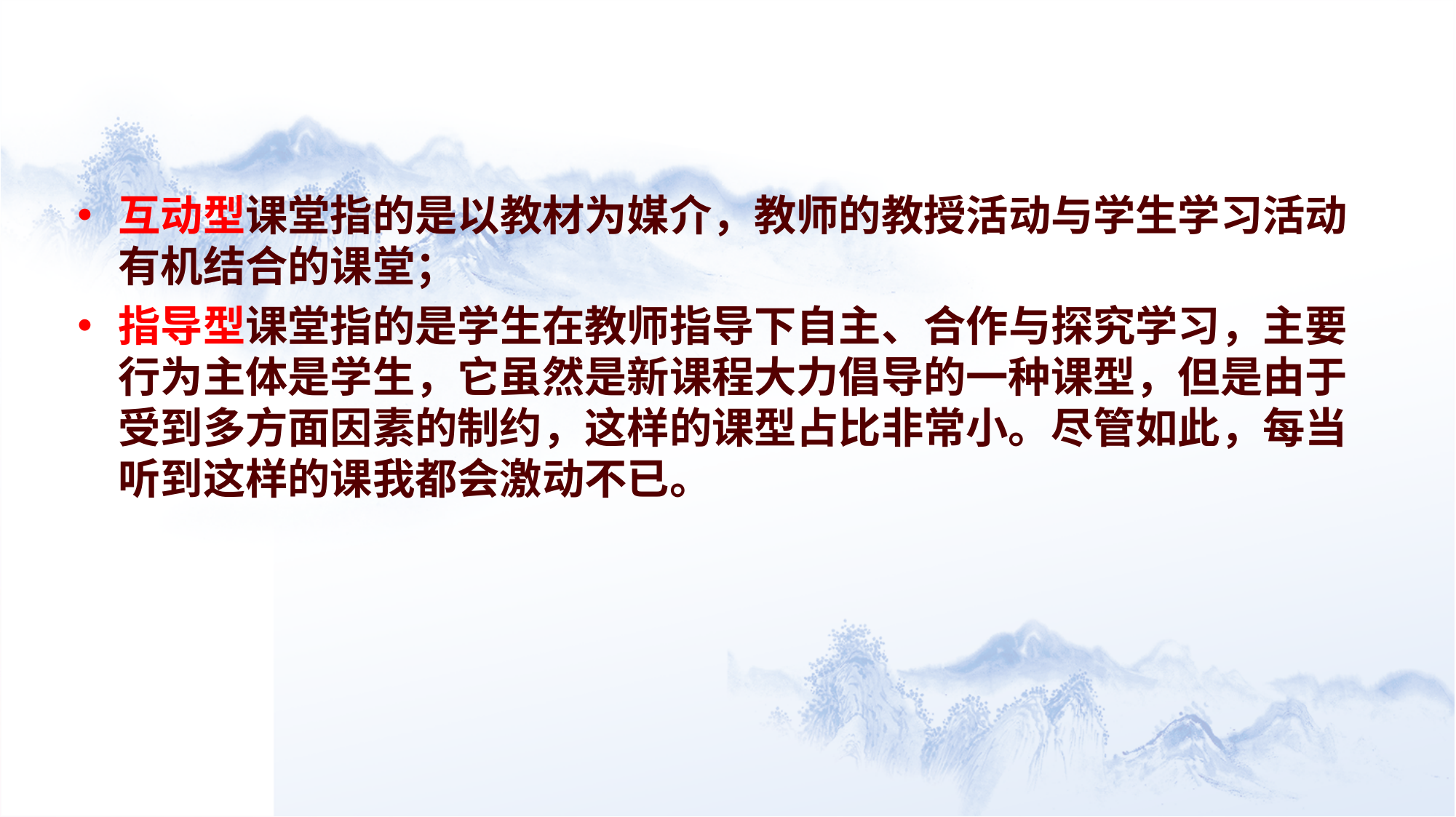

#
互动型课堂指的是以教材为媒介，教师的教授活动与学生学习活动有机结合的课堂；
指导型课堂指的是学生在教师指导下自主、合作与探究学习，主要行为主体是学生，它虽然是新课程大力倡导的一种课型，但是由于受到多方面因素的制约，这样的课型占比非常小。尽管如此，每当听到这样的课我都会激动不已。